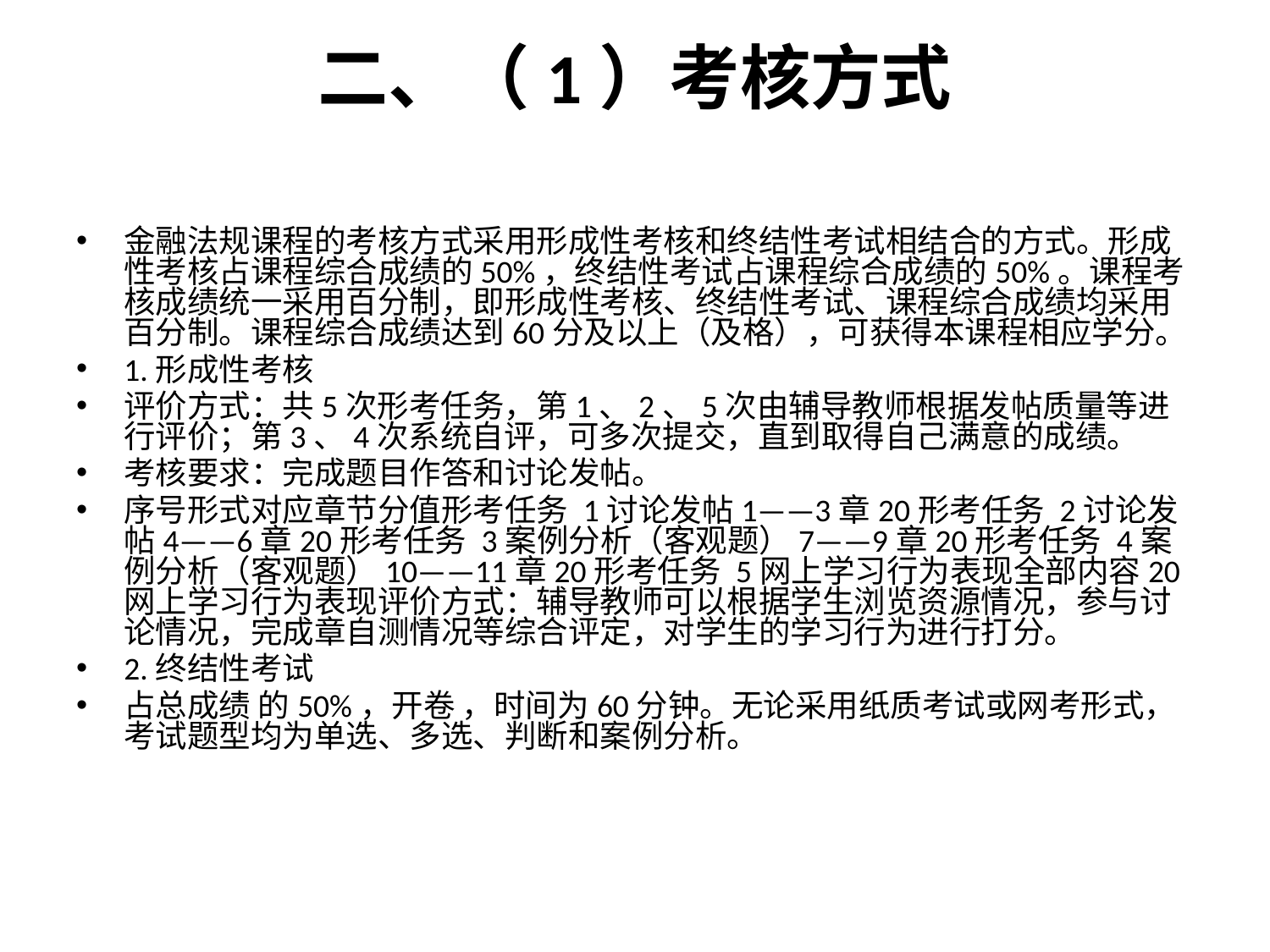

# 二、（1）考核方式
金融法规课程的考核方式采用形成性考核和终结性考试相结合的方式。形成性考核占课程综合成绩的50%，终结性考试占课程综合成绩的50%。课程考核成绩统一采用百分制，即形成性考核、终结性考试、课程综合成绩均采用百分制。课程综合成绩达到60分及以上（及格），可获得本课程相应学分。
1.形成性考核
评价方式：共5次形考任务，第1、2、5次由辅导教师根据发帖质量等进行评价；第3、4次系统自评，可多次提交，直到取得自己满意的成绩。
考核要求：完成题目作答和讨论发帖。
序号形式对应章节分值形考任务 1讨论发帖1——3章20形考任务 2讨论发帖4——6章20形考任务 3案例分析（客观题）7——9章20形考任务 4案例分析（客观题）10——11章20形考任务 5网上学习行为表现全部内容20网上学习行为表现评价方式：辅导教师可以根据学生浏览资源情况，参与讨论情况，完成章自测情况等综合评定，对学生的学习行为进行打分。
2.终结性考试
占总成绩 的50%，开卷 ，时间为60分钟。无论采用纸质考试或网考形式，考试题型均为单选、多选、判断和案例分析。